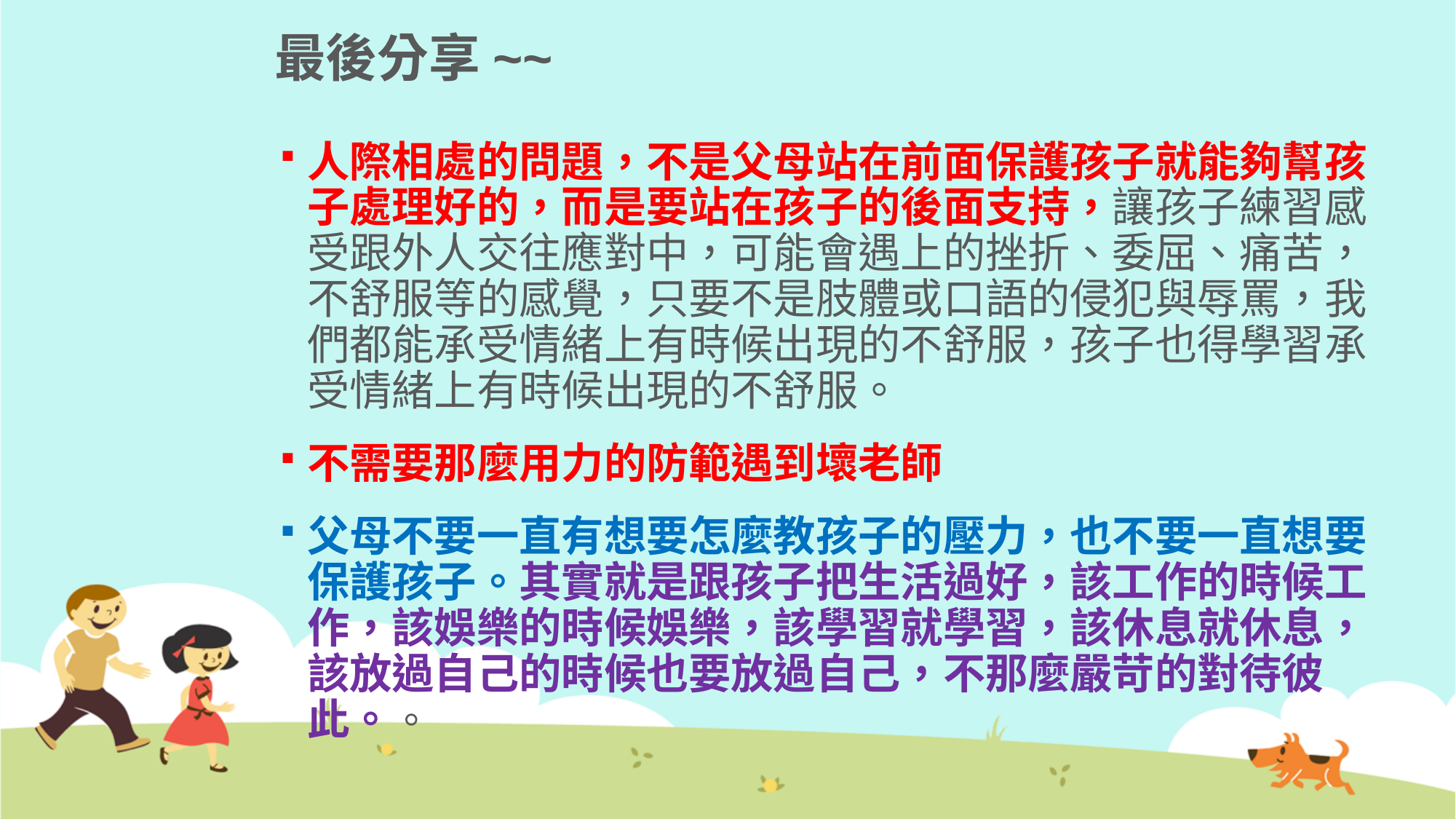

# 最後分享~~
人際相處的問題，不是父母站在前面保護孩子就能夠幫孩子處理好的，而是要站在孩子的後面支持，讓孩子練習感受跟外人交往應對中，可能會遇上的挫折、委屈、痛苦，不舒服等的感覺，只要不是肢體或口語的侵犯與辱罵，我們都能承受情緒上有時候出現的不舒服，孩子也得學習承受情緒上有時候出現的不舒服。
不需要那麼用力的防範遇到壞老師
父母不要一直有想要怎麼教孩子的壓力，也不要一直想要保護孩子。其實就是跟孩子把生活過好，該工作的時候工作，該娛樂的時候娛樂，該學習就學習，該休息就休息，該放過自己的時候也要放過自己，不那麼嚴苛的對待彼此。。